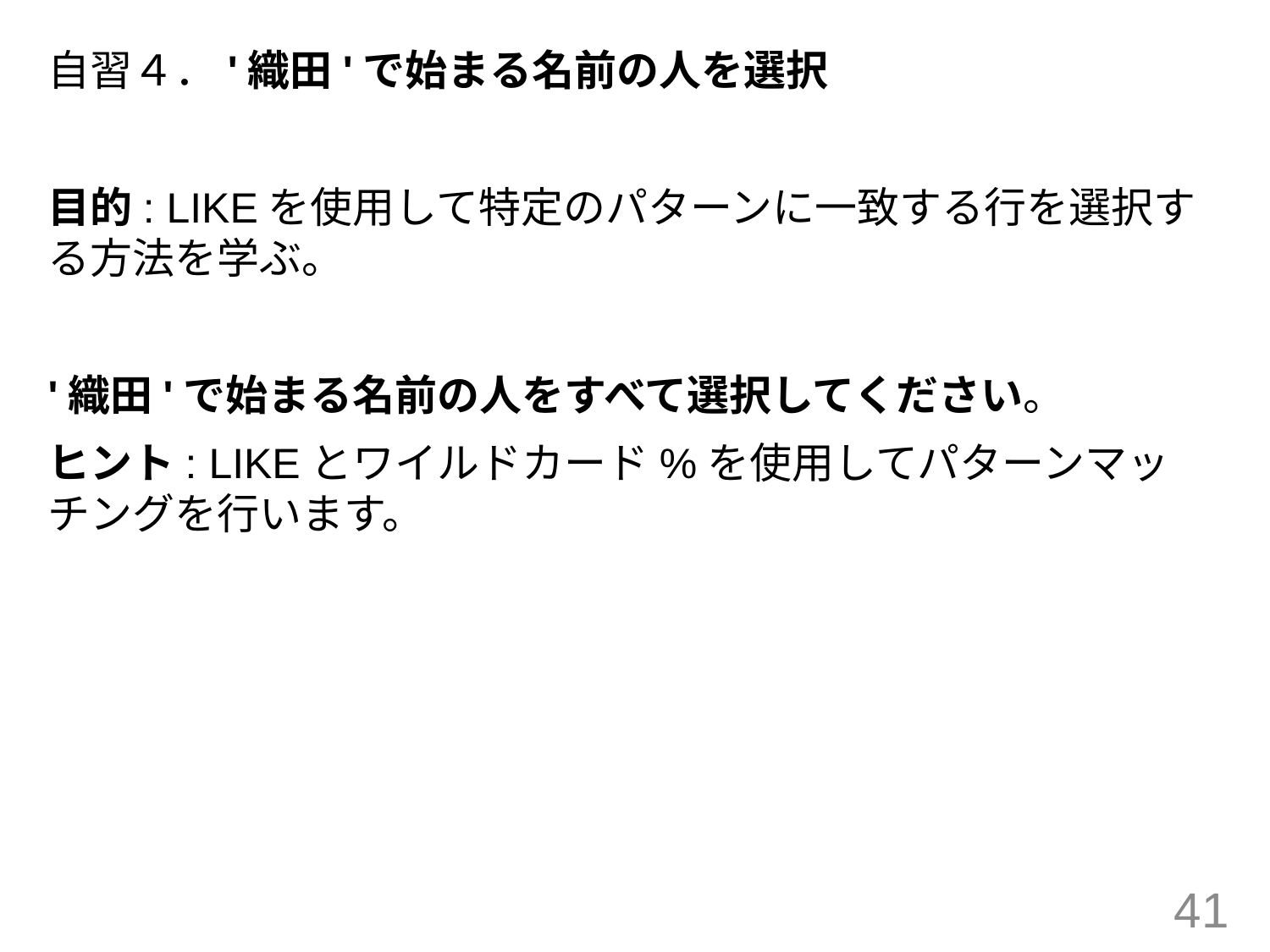

自習４．'織田'で始まる名前の人を選択

目的: LIKEを使用して特定のパターンに一致する行を選択する方法を学ぶ。

'織田'で始まる名前の人をすべて選択してください。
ヒント: LIKEとワイルドカード%を使用してパターンマッチングを行います。

41